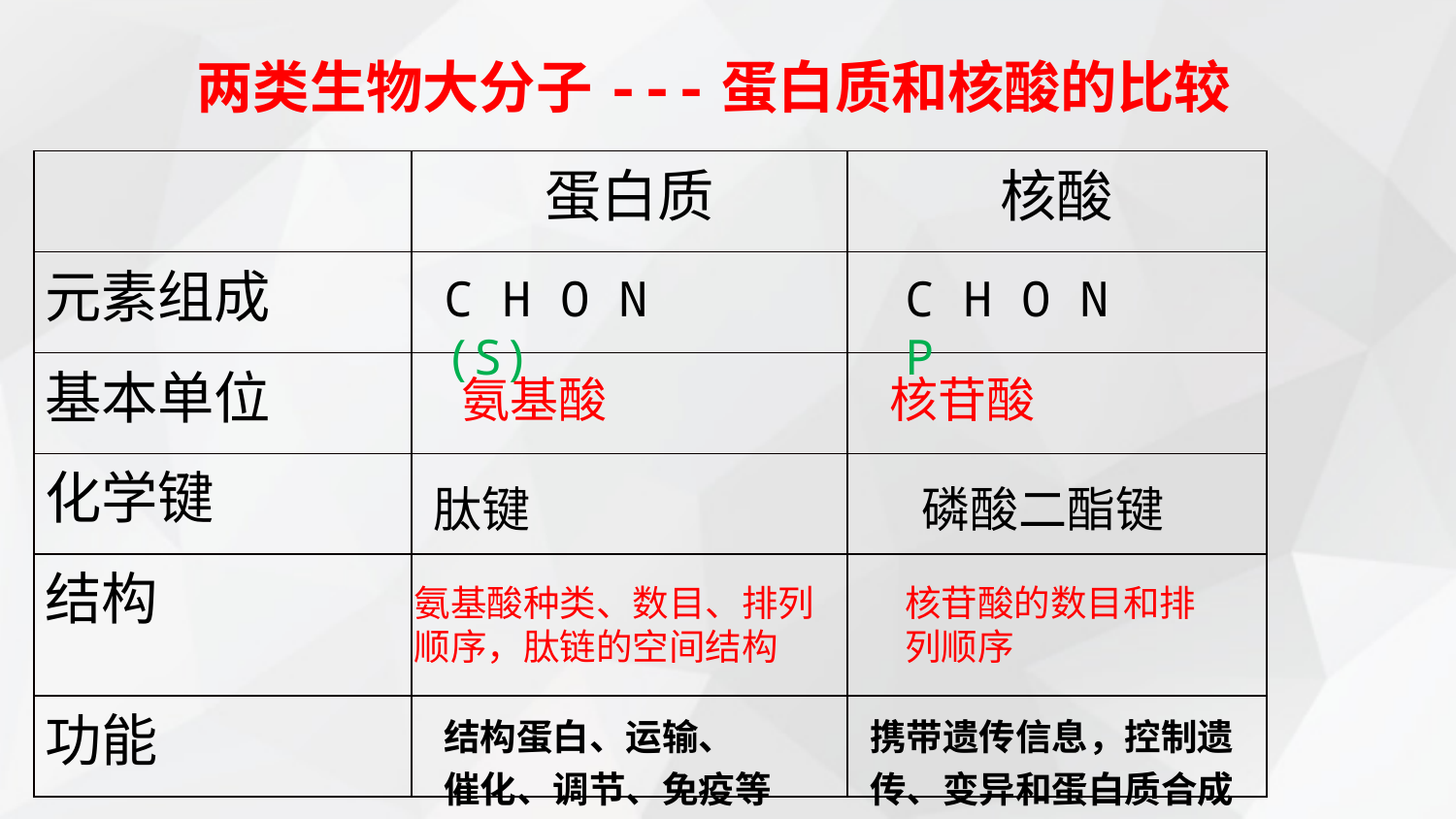

两类生物大分子---蛋白质和核酸的比较
|  | 蛋白质 | 核酸 |
| --- | --- | --- |
| 元素组成 |  |  |
| 基本单位 |  |  |
| 化学键 |  |  |
| 结构 |  |  |
| 功能 |  |  |
C H O N (S)
C H O N P
氨基酸
核苷酸
肽键
磷酸二酯键
氨基酸种类、数目、排列顺序，肽链的空间结构
核苷酸的数目和排列顺序
结构蛋白、运输、
催化、调节、免疫等
携带遗传信息，控制遗传、变异和蛋白质合成